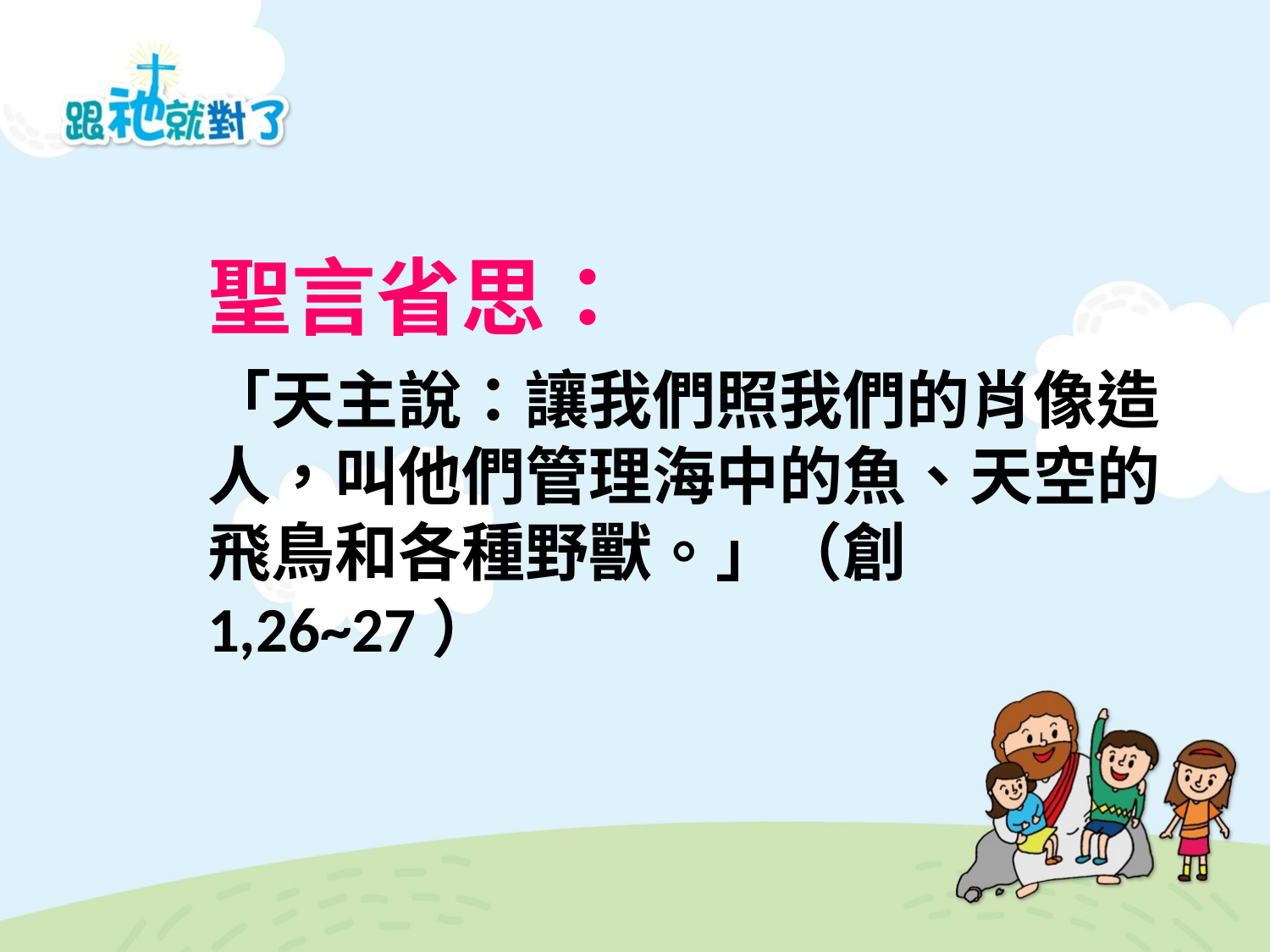

聖言省思：
「天主說：讓我們照我們的肖像造人，叫他們管理海中的魚、天空的飛鳥和各種野獸。」（創1,26~27）